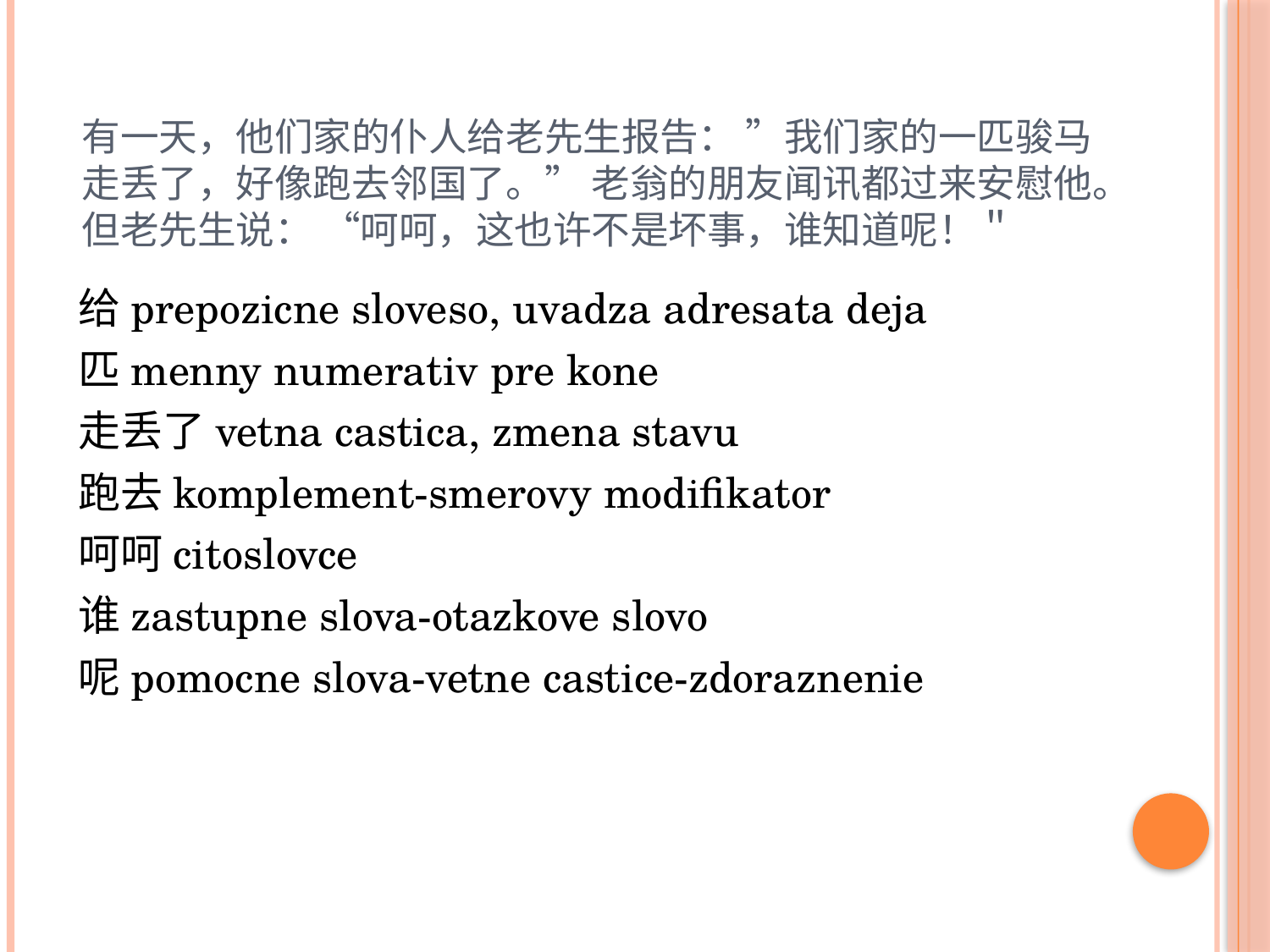

# 有一天，他们家的仆人给老先生报告： ”我们家的一匹骏马走丢了，好像跑去邻国了。” 老翁的朋友闻讯都过来安慰他。但老先生说： “呵呵，这也许不是坏事，谁知道呢！＂
给prepozicne sloveso, uvadza adresata deja
匹menny numerativ pre kone
走丢了vetna castica, zmena stavu
跑去komplement-smerovy modifikator
呵呵citoslovce
谁zastupne slova-otazkove slovo
呢pomocne slova-vetne castice-zdoraznenie